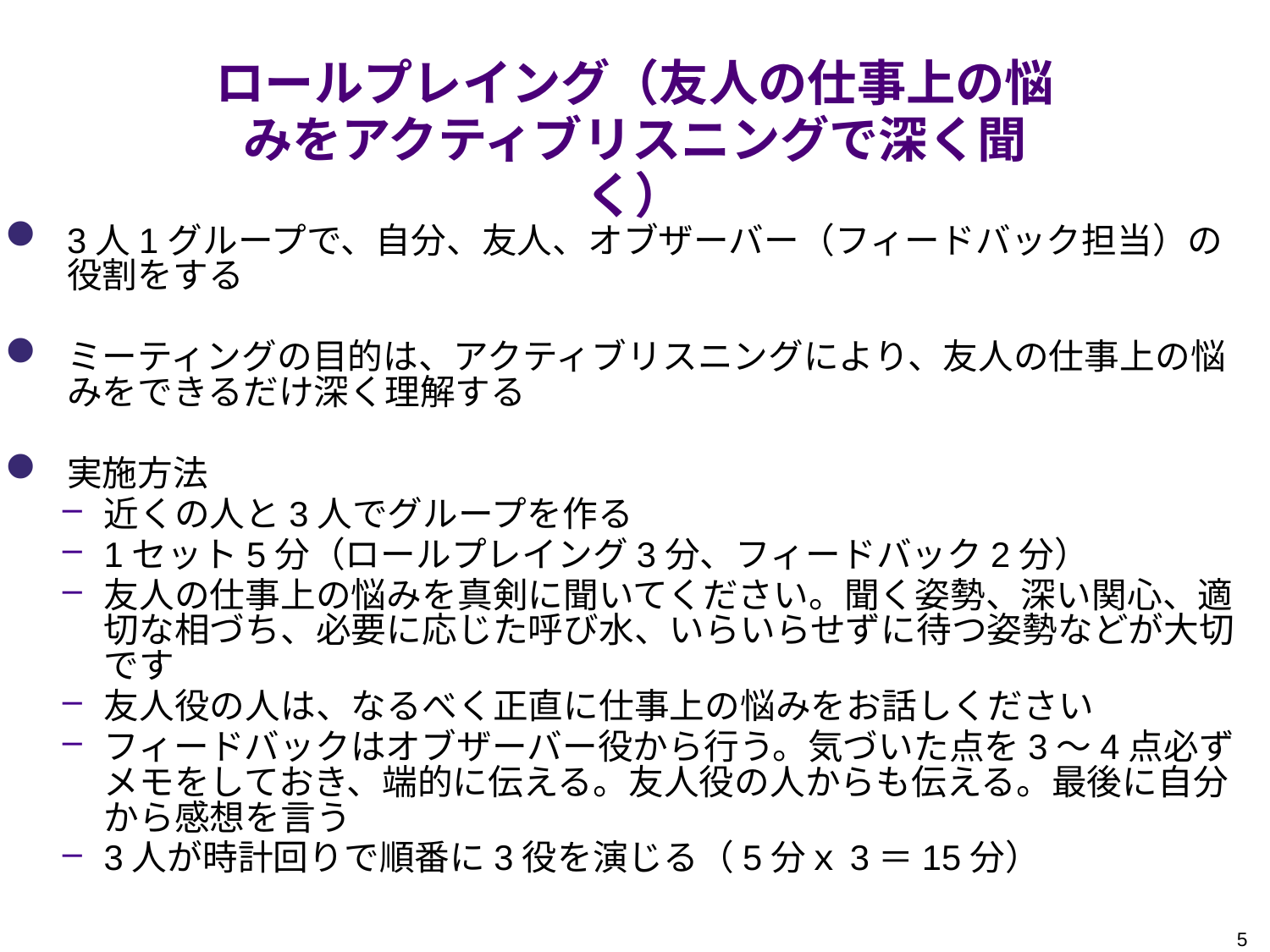

# ロールプレイング（友人の仕事上の悩みをアクティブリスニングで深く聞く）
3人1グループで、自分、友人、オブザーバー（フィードバック担当）の役割をする

ミーティングの目的は、アクティブリスニングにより、友人の仕事上の悩みをできるだけ深く理解する

実施方法
近くの人と3人でグループを作る
1セット5分（ロールプレイング3分、フィードバック2分）
友人の仕事上の悩みを真剣に聞いてください。聞く姿勢、深い関心、適切な相づち、必要に応じた呼び水、いらいらせずに待つ姿勢などが大切です
友人役の人は、なるべく正直に仕事上の悩みをお話しください
フィードバックはオブザーバー役から行う。気づいた点を3～4点必ずメモをしておき、端的に伝える。友人役の人からも伝える。最後に自分から感想を言う
3人が時計回りで順番に3役を演じる（5分ｘ3＝15分）
5